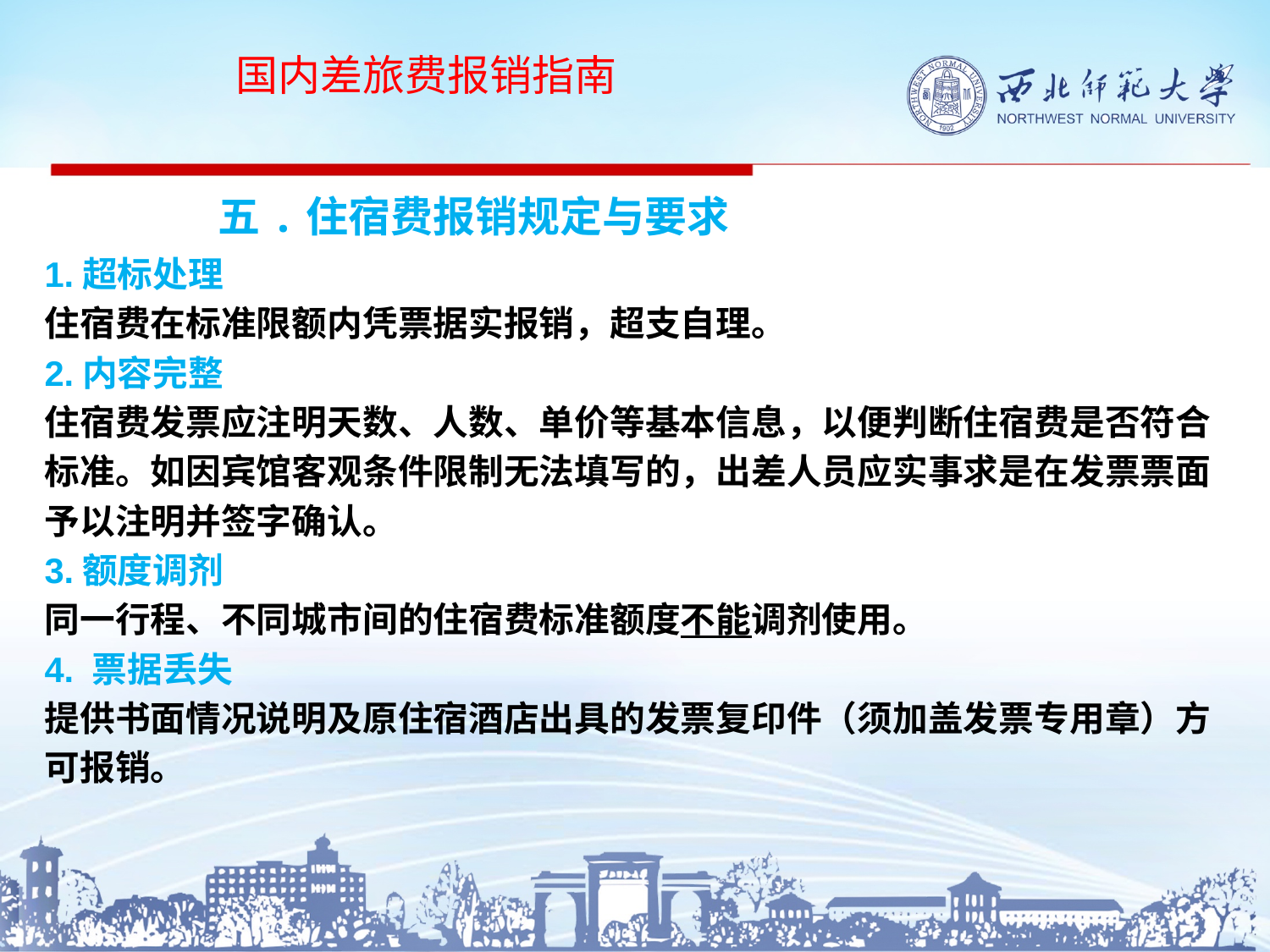

国内差旅费报销指南
# 五.住宿费报销规定与要求 1.超标处理 住宿费在标准限额内凭票据实报销，超支自理。 2.内容完整 住宿费发票应注明天数、人数、单价等基本信息，以便判断住宿费是否符合标准。如因宾馆客观条件限制无法填写的，出差人员应实事求是在发票票面予以注明并签字确认。 3.额度调剂 同一行程、不同城市间的住宿费标准额度不能调剂使用。 4. 票据丢失 提供书面情况说明及原住宿酒店出具的发票复印件（须加盖发票专用章）方可报销。